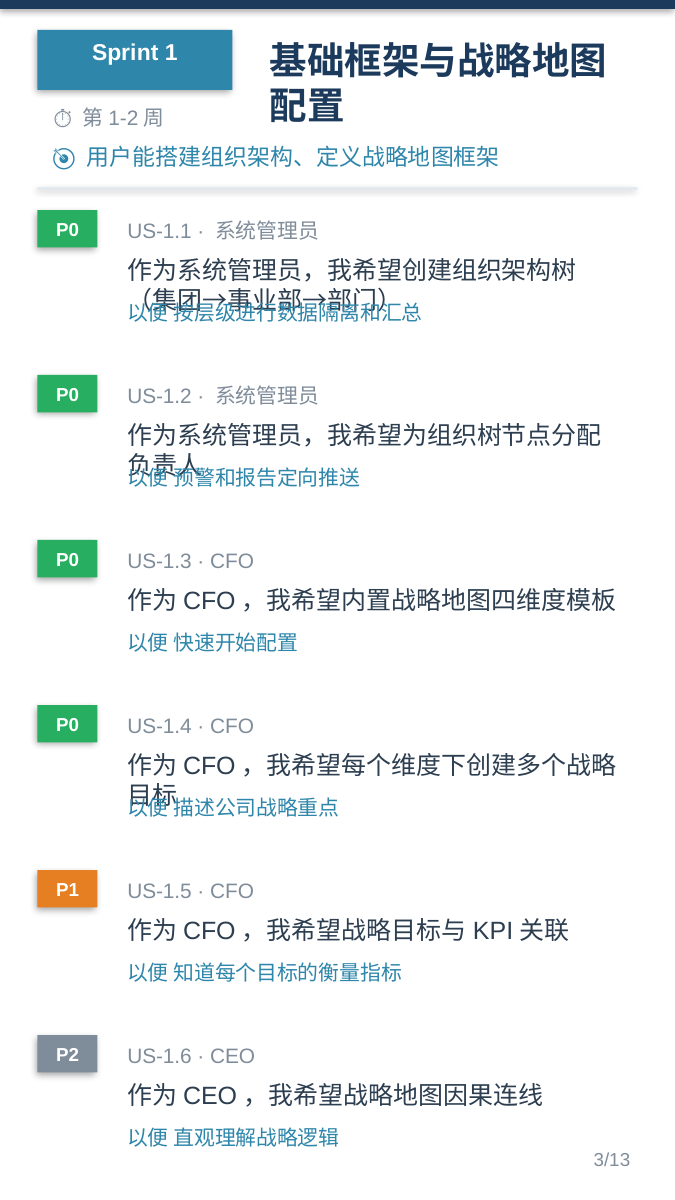

Sprint 1
基础框架与战略地图配置
⏱ 第1-2周
🎯 用户能搭建组织架构、定义战略地图框架

P0
US-1.1 · 系统管理员
作为系统管理员，我希望创建组织架构树（集团→事业部→部门）
以便 按层级进行数据隔离和汇总

P0
US-1.2 · 系统管理员
作为系统管理员，我希望为组织树节点分配负责人
以便 预警和报告定向推送

P0
US-1.3 · CFO
作为CFO，我希望内置战略地图四维度模板
以便 快速开始配置

P0
US-1.4 · CFO
作为CFO，我希望每个维度下创建多个战略目标
以便 描述公司战略重点

P1
US-1.5 · CFO
作为CFO，我希望战略目标与KPI关联
以便 知道每个目标的衡量指标

P2
US-1.6 · CEO
作为CEO，我希望战略地图因果连线
以便 直观理解战略逻辑
3/13